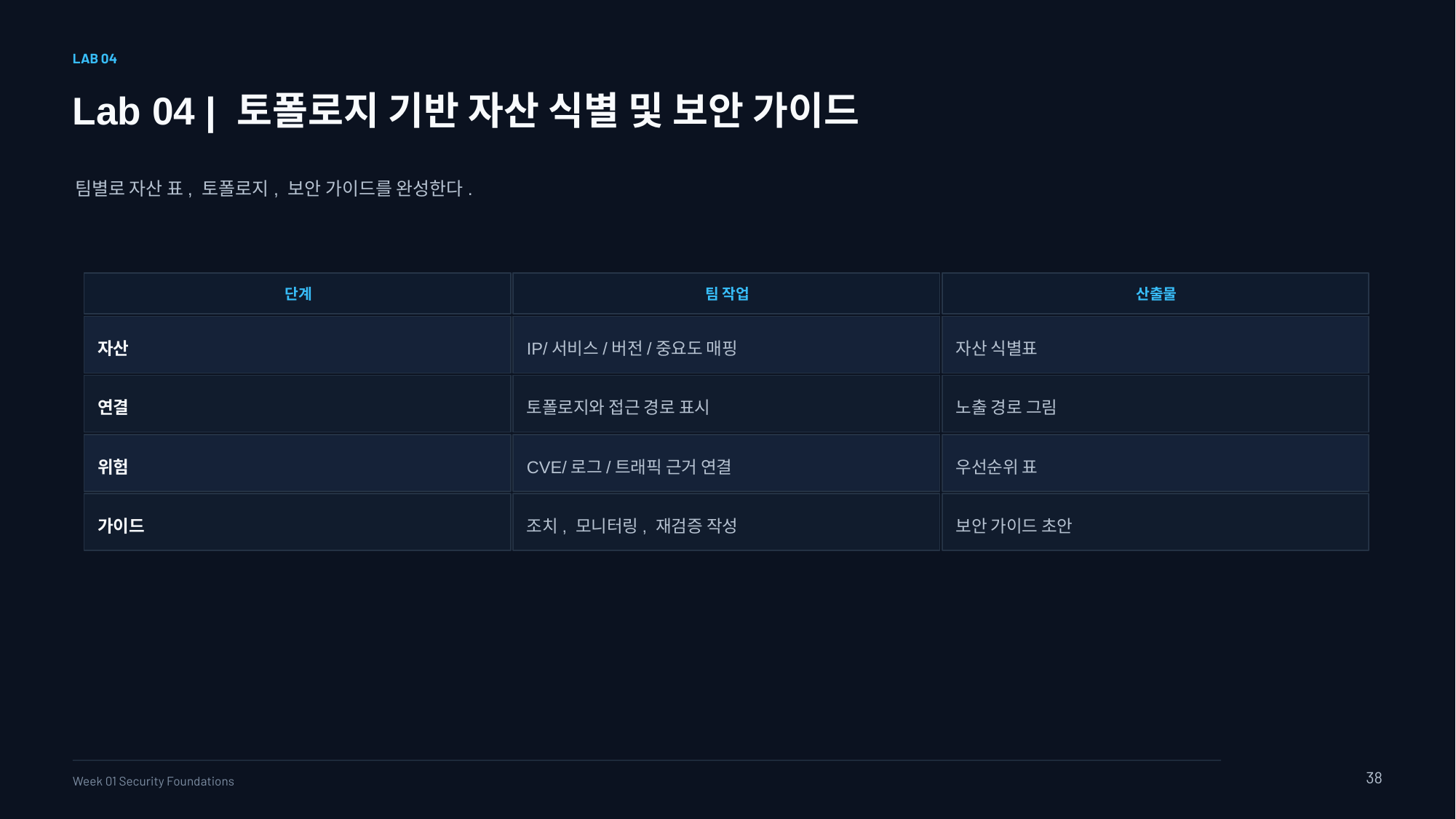

LAB 04
Lab 04 | 토폴로지 기반 자산 식별 및 보안 가이드
팀별로 자산 표, 토폴로지, 보안 가이드를 완성한다.

단계
팀 작업
산출물

자산
IP/서비스/버전/중요도 매핑
자산 식별표

연결
토폴로지와 접근 경로 표시
노출 경로 그림

위험
CVE/로그/트래픽 근거 연결
우선순위 표

가이드
조치, 모니터링, 재검증 작성
보안 가이드 초안

38
Week 01 Security Foundations